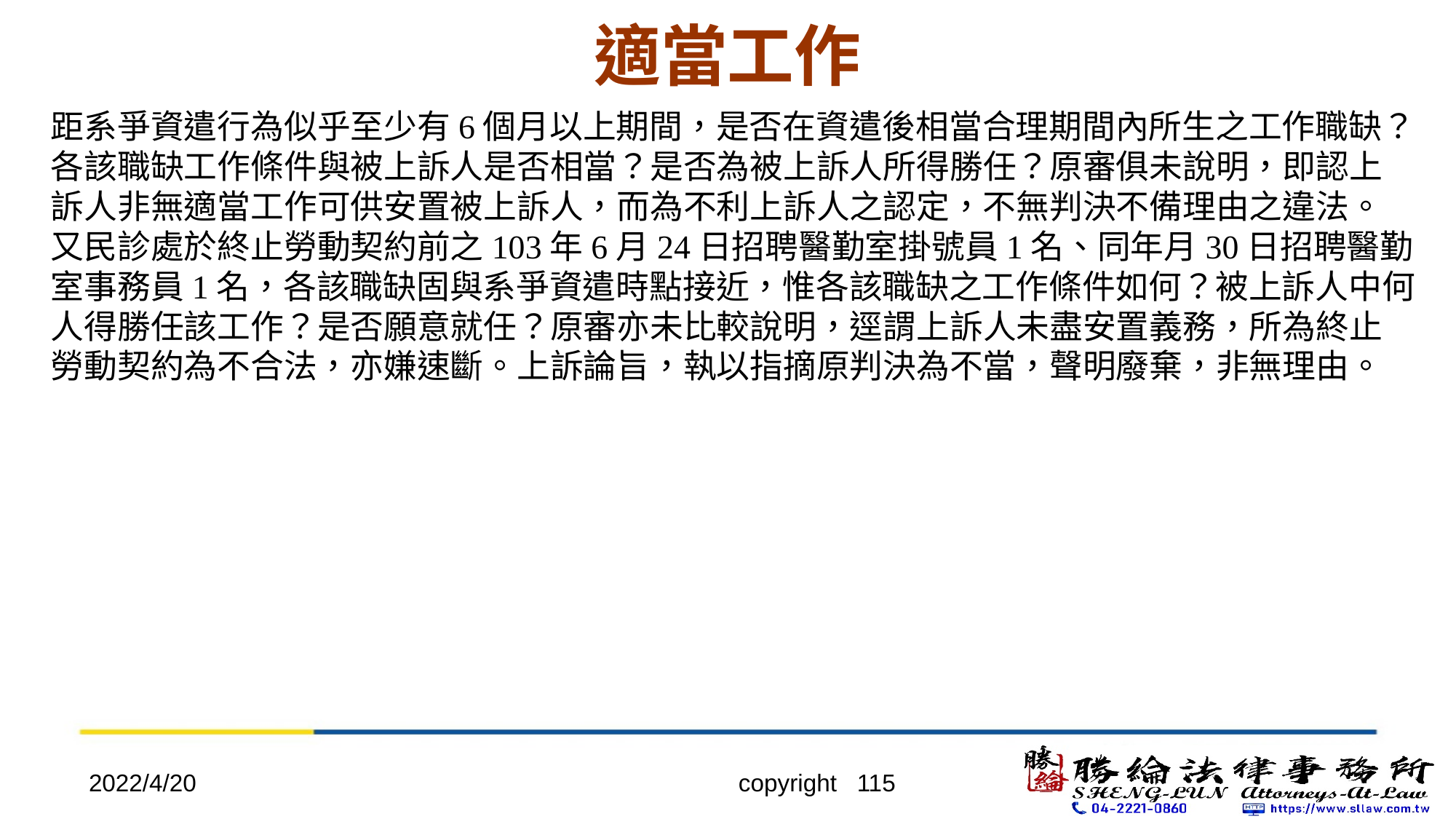

# 適當工作
距系爭資遣行為似乎至少有6個月以上期間，是否在資遣後相當合理期間內所生之工作職缺？各該職缺工作條件與被上訴人是否相當？是否為被上訴人所得勝任？原審俱未說明，即認上訴人非無適當工作可供安置被上訴人，而為不利上訴人之認定，不無判決不備理由之違法。又民診處於終止勞動契約前之103年6月24日招聘醫勤室掛號員1名、同年月30日招聘醫勤室事務員1名，各該職缺固與系爭資遣時點接近，惟各該職缺之工作條件如何？被上訴人中何人得勝任該工作？是否願意就任？原審亦未比較說明，逕謂上訴人未盡安置義務，所為終止勞動契約為不合法，亦嫌速斷。上訴論旨，執以指摘原判決為不當，聲明廢棄，非無理由。

2022/4/20
copyright   115